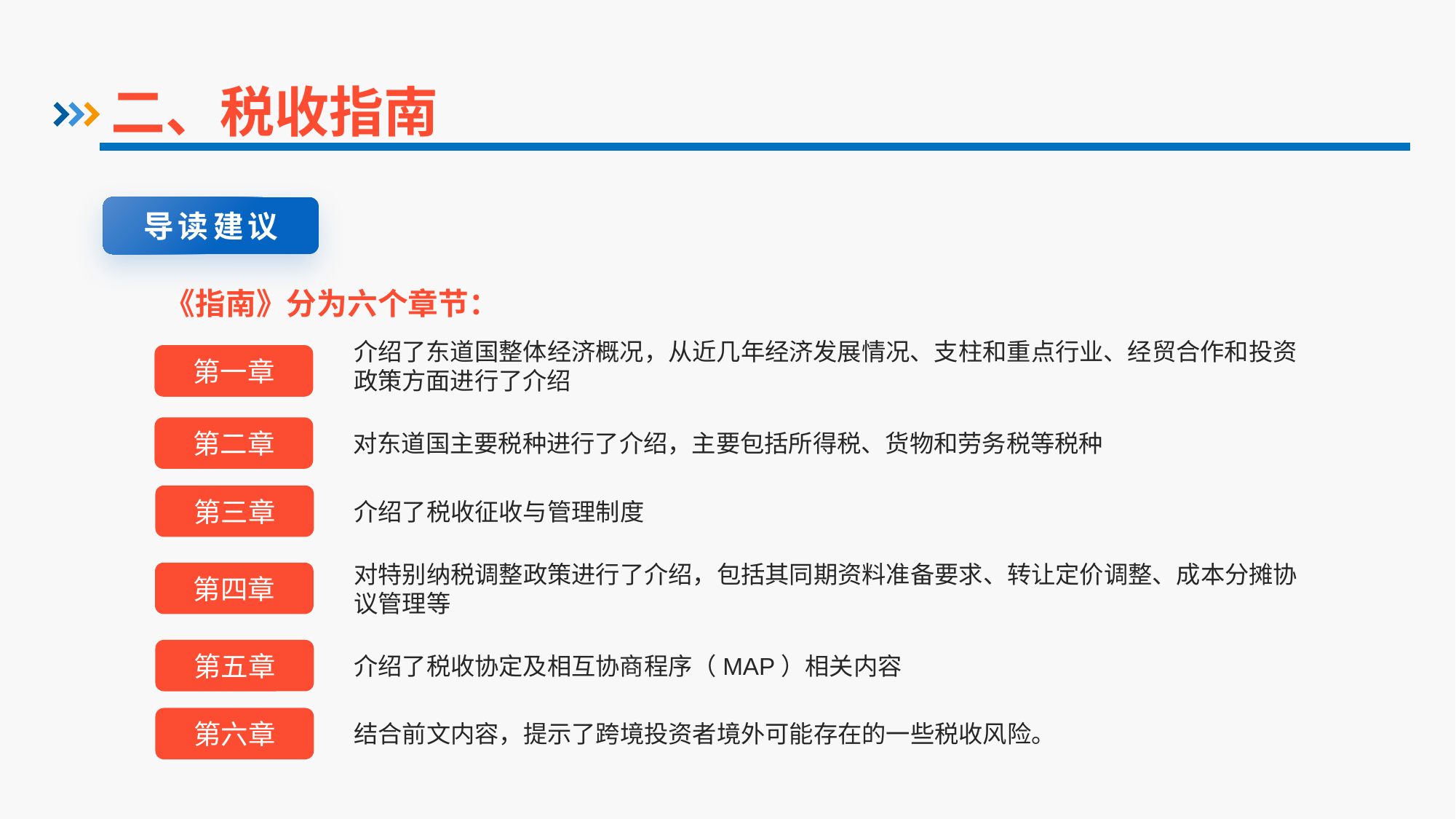

二、税收指南
导读建议
《指南》分为六个章节：
介绍了东道国整体经济概况，从近几年经济发展情况、支柱和重点行业、经贸合作和投资政策方面进行了介绍
第一章
第二章
对东道国主要税种进行了介绍，主要包括所得税、货物和劳务税等税种
第三章
介绍了税收征收与管理制度
对特别纳税调整政策进行了介绍，包括其同期资料准备要求、转让定价调整、成本分摊协议管理等
第四章
第五章
介绍了税收协定及相互协商程序（MAP）相关内容
第六章
结合前文内容，提示了跨境投资者境外可能存在的一些税收风险。